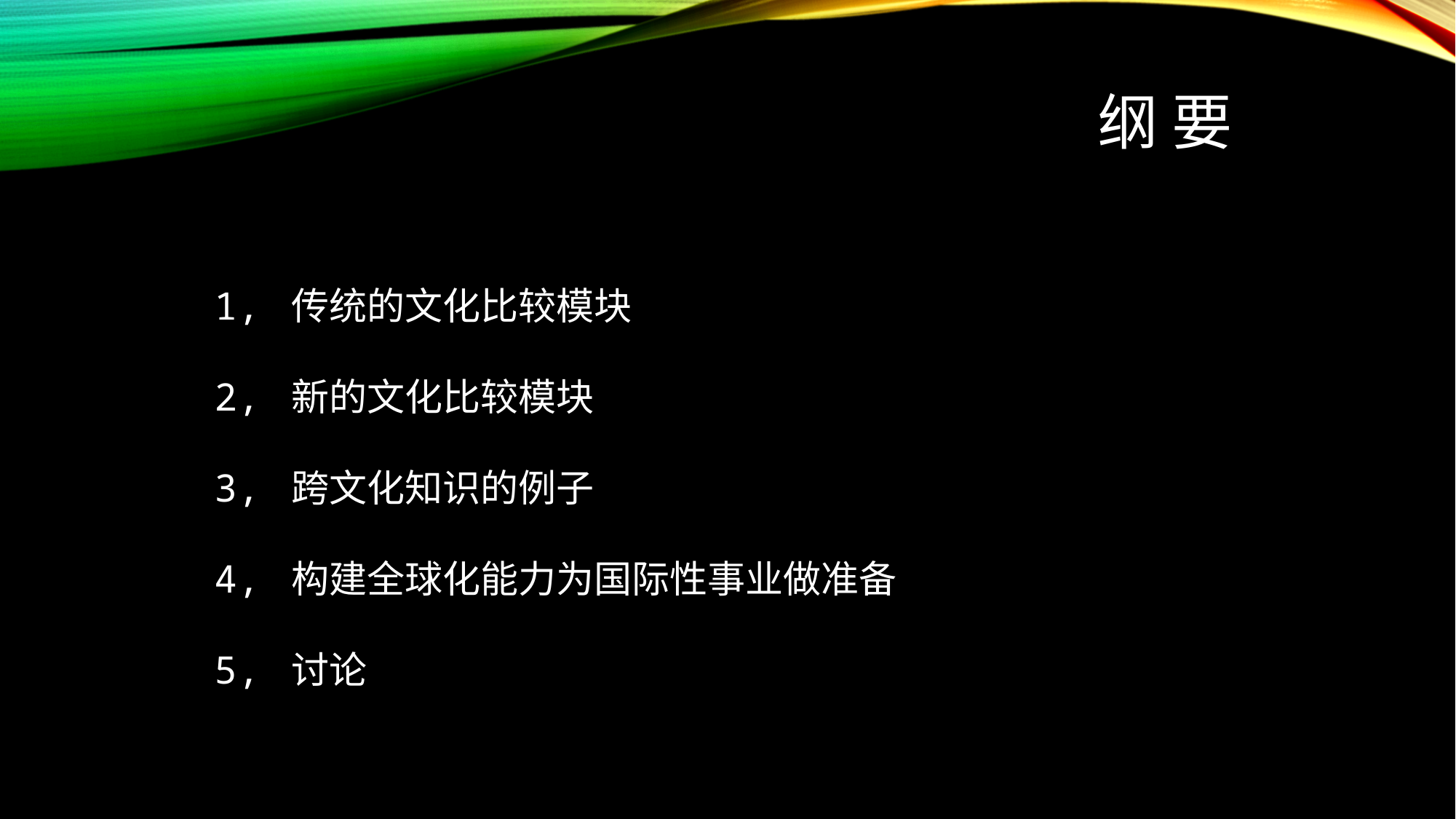

纲 要
1, 传统的文化比较模块
2, 新的文化比较模块
3, 跨文化知识的例子
4, 构建全球化能力为国际性事业做准备
5, 讨论